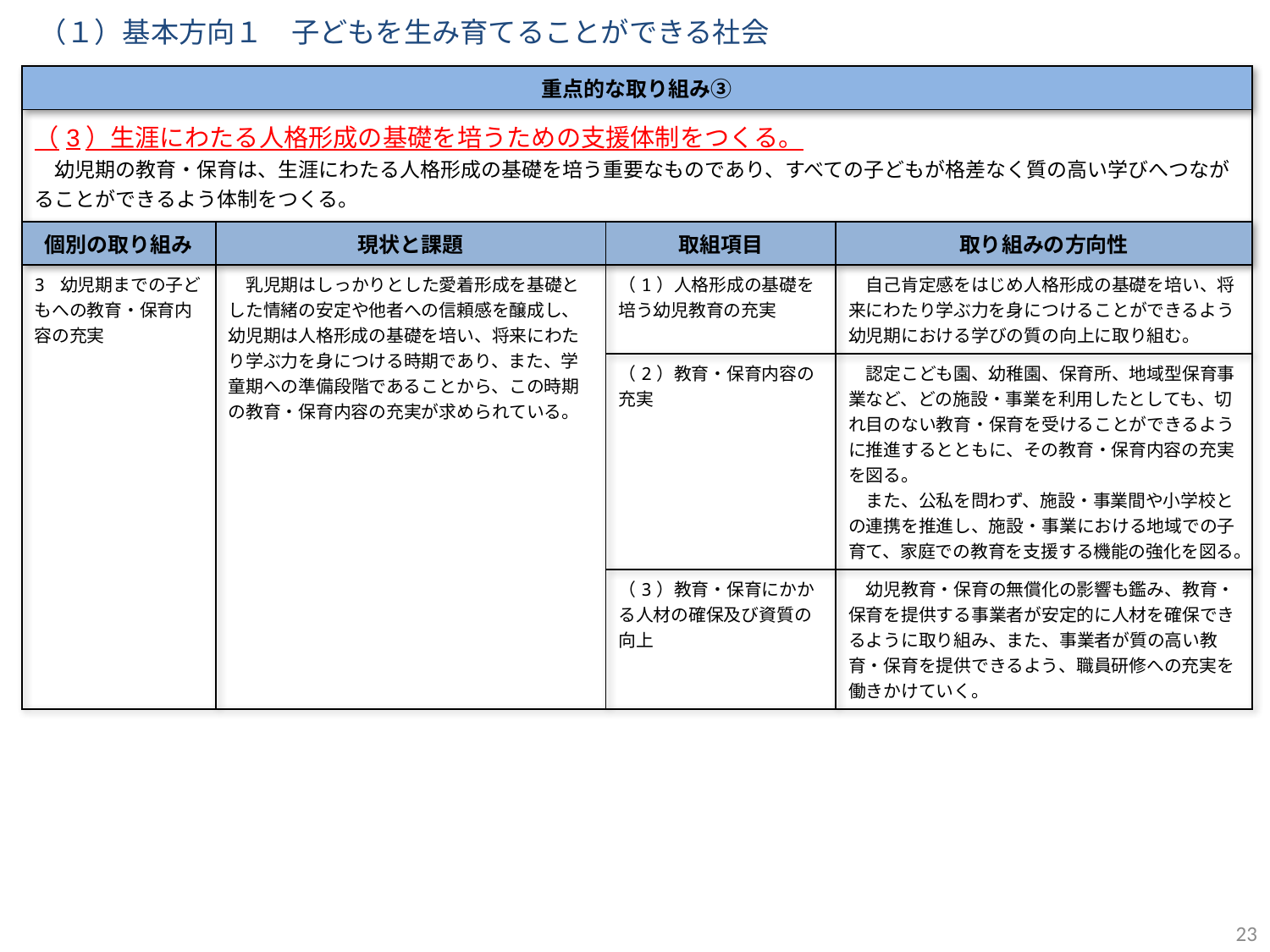

（１）基本方向１　子どもを生み育てることができる社会
| 重点的な取り組み③ |  |  |  |
| --- | --- | --- | --- |
| （3）生涯にわたる人格形成の基礎を培うための支援体制をつくる。 　幼児期の教育・保育は、生涯にわたる人格形成の基礎を培う重要なものであり、すべての子どもが格差なく質の高い学びへつながることができるよう体制をつくる。 |  |  |  |
| 個別の取り組み | 現状と課題 | 取組項目 | 取り組みの方向性 |
| 3 幼児期までの子どもへの教育・保育内容の充実 | 乳児期はしっかりとした愛着形成を基礎とした情緒の安定や他者への信頼感を醸成し、幼児期は人格形成の基礎を培い、将来にわたり学ぶ力を身につける時期であり、また、学童期への準備段階であることから、この時期の教育・保育内容の充実が求められている。 | （1）人格形成の基礎を培う幼児教育の充実 | 自己肯定感をはじめ人格形成の基礎を培い、将来にわたり学ぶ力を身につけることができるよう幼児期における学びの質の向上に取り組む。 |
|  |  | （2）教育・保育内容の充実 | 認定こども園、幼稚園、保育所、地域型保育事業など、どの施設・事業を利用したとしても、切れ目のない教育・保育を受けることができるように推進するとともに、その教育・保育内容の充実を図る。 　また、公私を問わず、施設・事業間や小学校との連携を推進し、施設・事業における地域での子育て、家庭での教育を支援する機能の強化を図る。 |
|  |  | （3）教育・保育にかかる人材の確保及び資質の向上 | 幼児教育・保育の無償化の影響も鑑み、教育・保育を提供する事業者が安定的に人材を確保できるように取り組み、また、事業者が質の高い教育・保育を提供できるよう、職員研修への充実を働きかけていく。 |
23